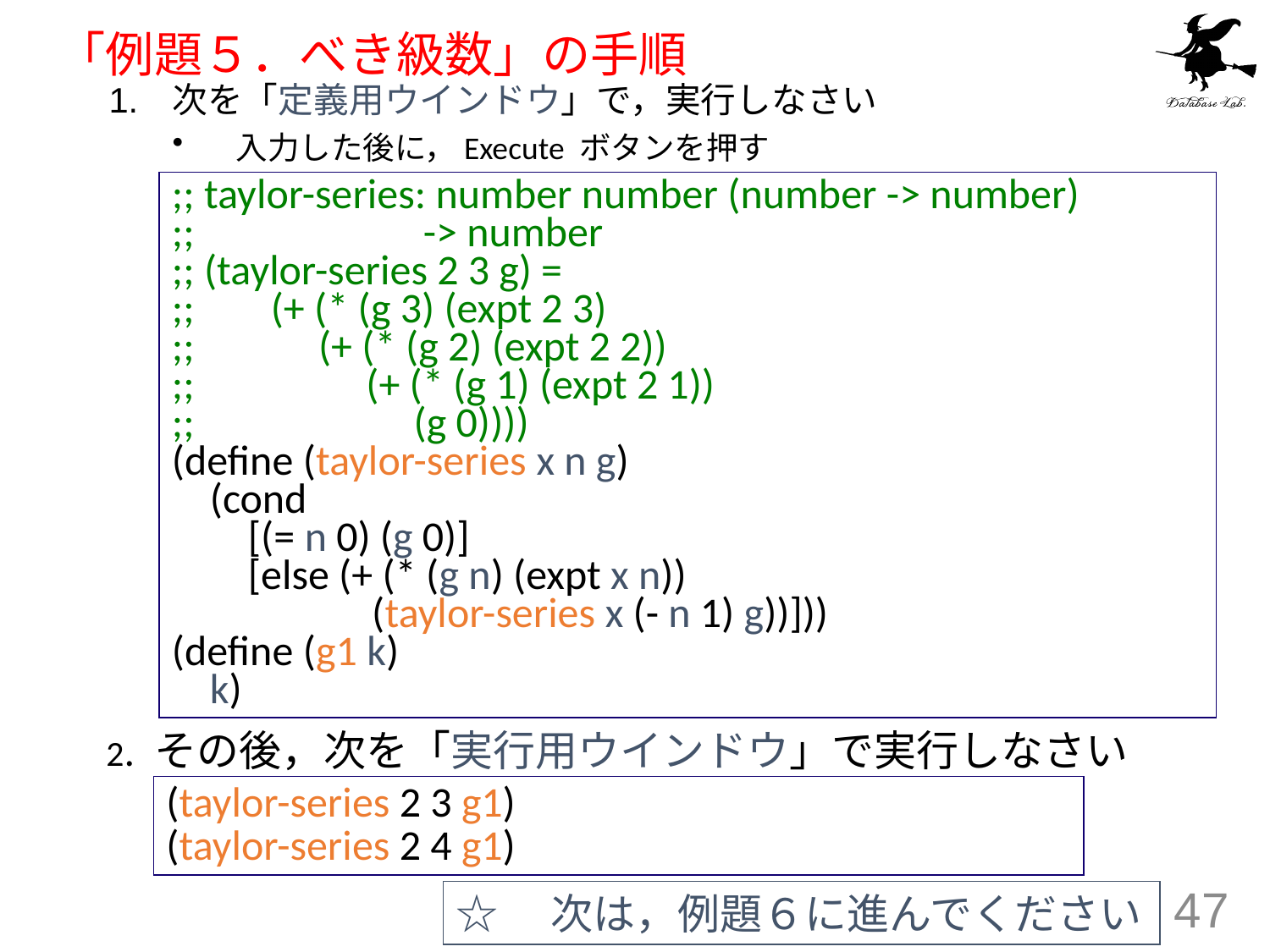

# 「例題５．べき級数」の手順
次を「定義用ウインドウ」で，実行しなさい
入力した後に，Execute ボタンを押す
;; taylor-series: number number (number -> number)
;;                        -> number
;; (taylor-series 2 3 g) =
;;        (+ (* (g 3) (expt 2 3)
;;             (+ (* (g 2) (expt 2 2))
;;                  (+ (* (g 1) (expt 2 1))
;;                       (g 0))))
(define (taylor-series x n g)
    (cond
        [(= n 0) (g 0)]
        [else (+ (* (g n) (expt x n))
                     (taylor-series x (- n 1) g))]))
(define (g1 k)
    k)
2. その後，次を「実行用ウインドウ」で実行しなさい
(taylor-series 2 3 g1)
(taylor-series 2 4 g1)
☆　次は，例題６に進んでください
47